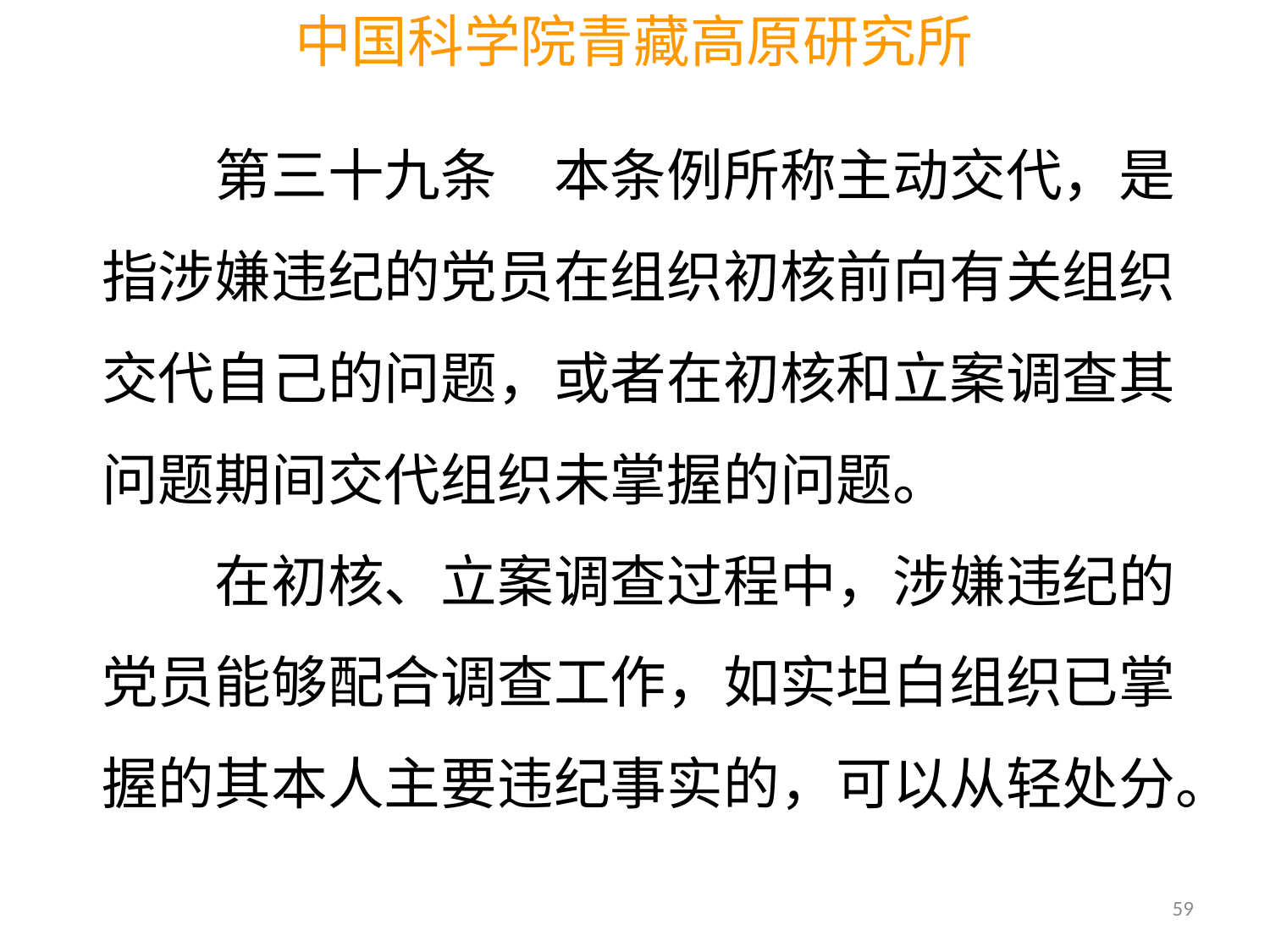

第三十九条　本条例所称主动交代，是指涉嫌违纪的党员在组织初核前向有关组织交代自己的问题，或者在初核和立案调查其问题期间交代组织未掌握的问题。
　　在初核、立案调查过程中，涉嫌违纪的党员能够配合调查工作，如实坦白组织已掌握的其本人主要违纪事实的，可以从轻处分。
59